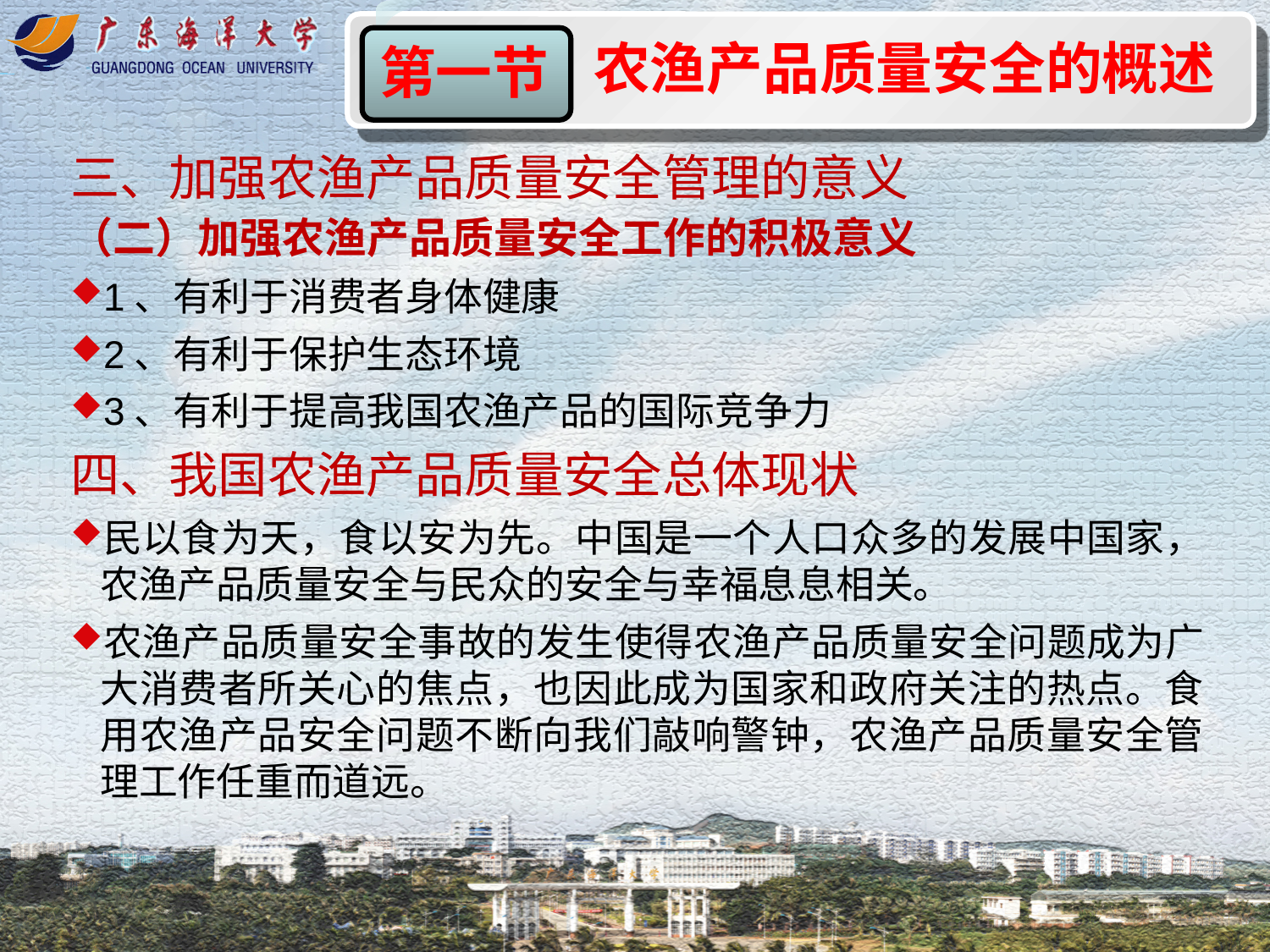

农渔产品质量安全的概述

第一节
三、加强农渔产品质量安全管理的意义
（二）加强农渔产品质量安全工作的积极意义
1、有利于消费者身体健康
2、有利于保护生态环境
3、有利于提高我国农渔产品的国际竞争力
四、我国农渔产品质量安全总体现状
民以食为天，食以安为先。中国是一个人口众多的发展中国家，农渔产品质量安全与民众的安全与幸福息息相关。
农渔产品质量安全事故的发生使得农渔产品质量安全问题成为广大消费者所关心的焦点，也因此成为国家和政府关注的热点。食用农渔产品安全问题不断向我们敲响警钟，农渔产品质量安全管理工作任重而道远。